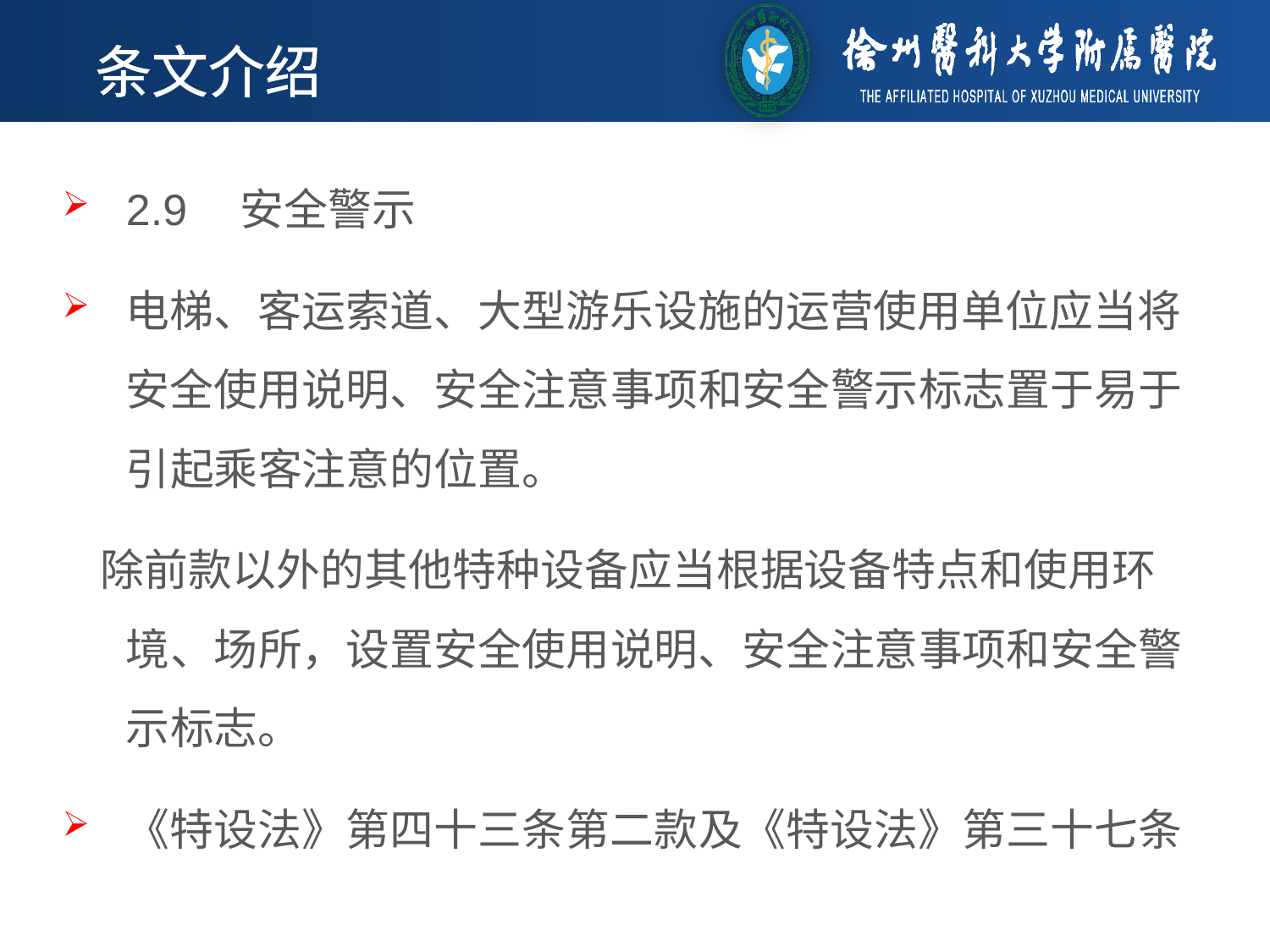

条文介绍

2.9　安全警示
电梯、客运索道、大型游乐设施的运营使用单位应当将安全使用说明、安全注意事项和安全警示标志置于易于引起乘客注意的位置。
   除前款以外的其他特种设备应当根据设备特点和使用环境、场所，设置安全使用说明、安全注意事项和安全警示标志。
《特设法》第四十三条第二款及《特设法》第三十七条